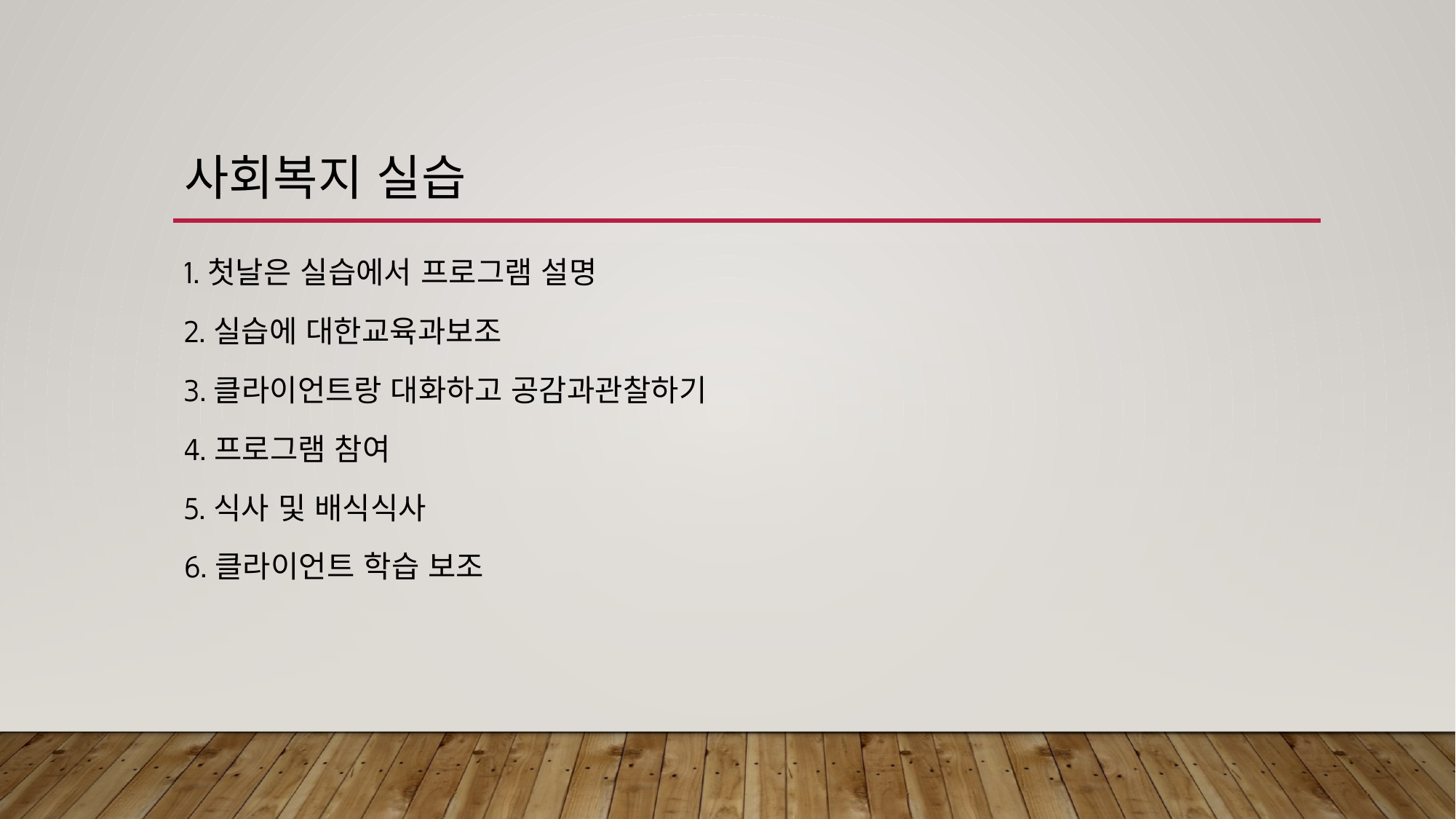

# 사회복지 실습
1.첫날은 실습에서 프로그램 설명
2.실습에 대한교육과보조
3.클라이언트랑 대화하고 공감과관찰하기
4.프로그램 참여
5.식사 및 배식식사
6.클라이언트 학습 보조